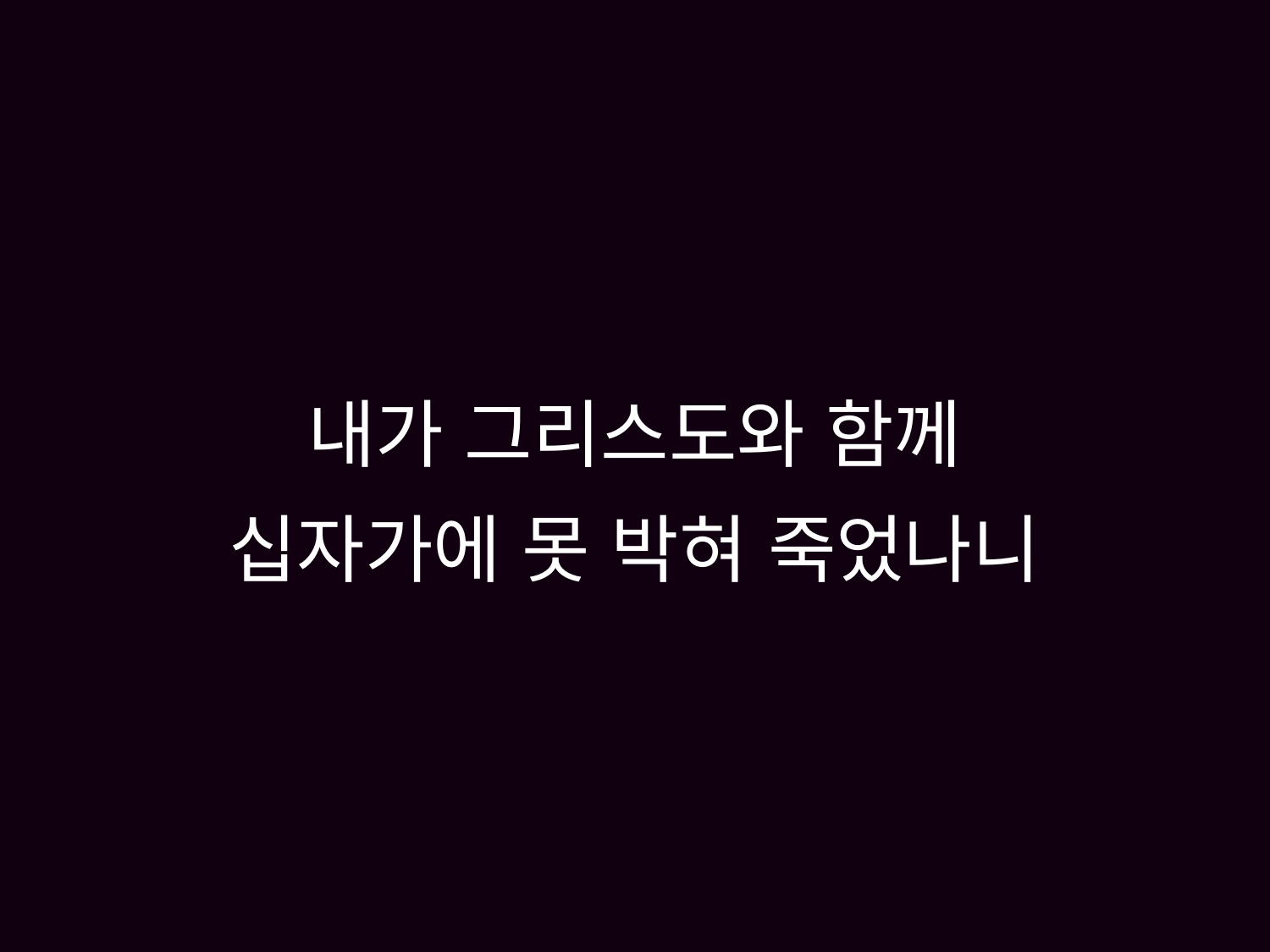

# 내가 그리스도와 함께 십자가에 못 박혀 죽었나니